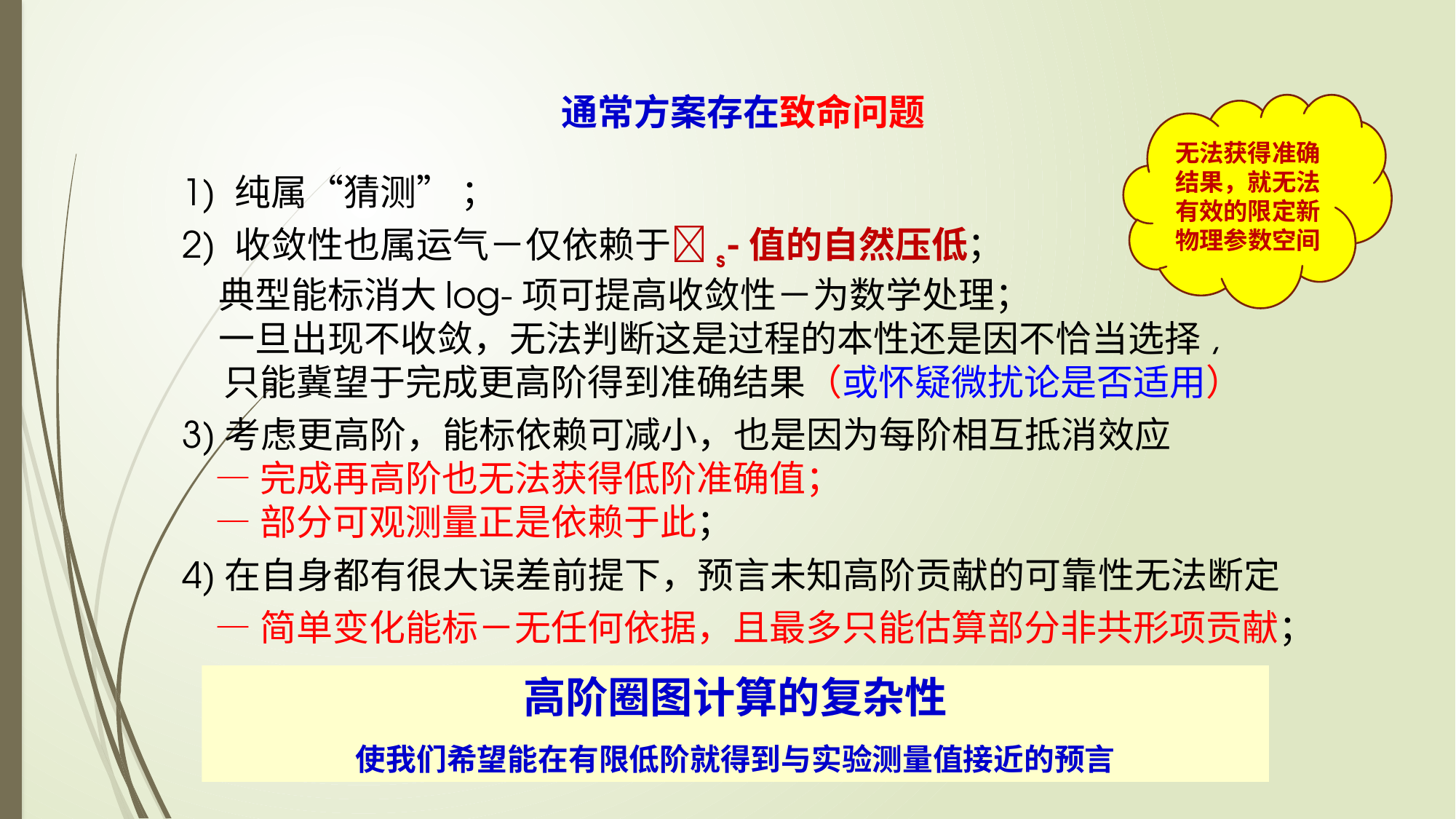

通常方案存在致命问题

1) 纯属“猜测” ；
2) 收敛性也属运气－仅依赖于αs-值的自然压低；
　典型能标消大log-项可提高收敛性－为数学处理；
　一旦出现不收敛，无法判断这是过程的本性还是因不恰当选择,
    只能冀望于完成更高阶得到准确结果（或怀疑微扰论是否适用）
3)考虑更高阶，能标依赖可减小，也是因为每阶相互抵消效应
    —完成再高阶也无法获得低阶准确值；
    —部分可观测量正是依赖于此；
4)在自身都有很大误差前提下，预言未知高阶贡献的可靠性无法断定
    —简单变化能标－无任何依据，且最多只能估算部分非共形项贡献；
无法获得准确结果，就无法有效的限定新物理参数空间
高阶圈图计算的复杂性
使我们希望能在有限低阶就得到与实验测量值接近的预言